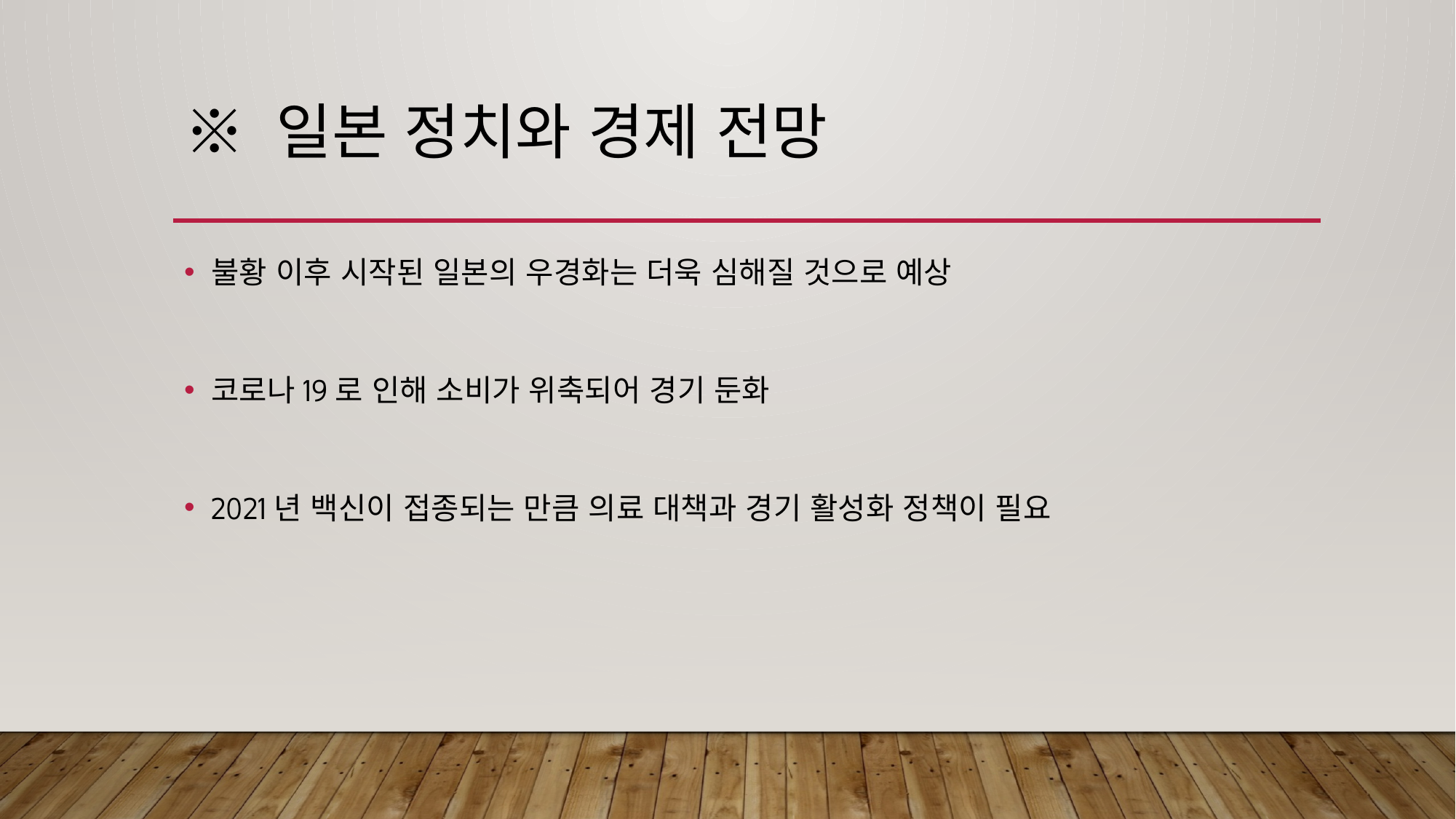

# ※ 일본 정치와 경제 전망
불황 이후 시작된 일본의 우경화는 더욱 심해질 것으로 예상

코로나19로 인해 소비가 위축되어 경기 둔화

2021년 백신이 접종되는 만큼 의료 대책과 경기 활성화 정책이 필요